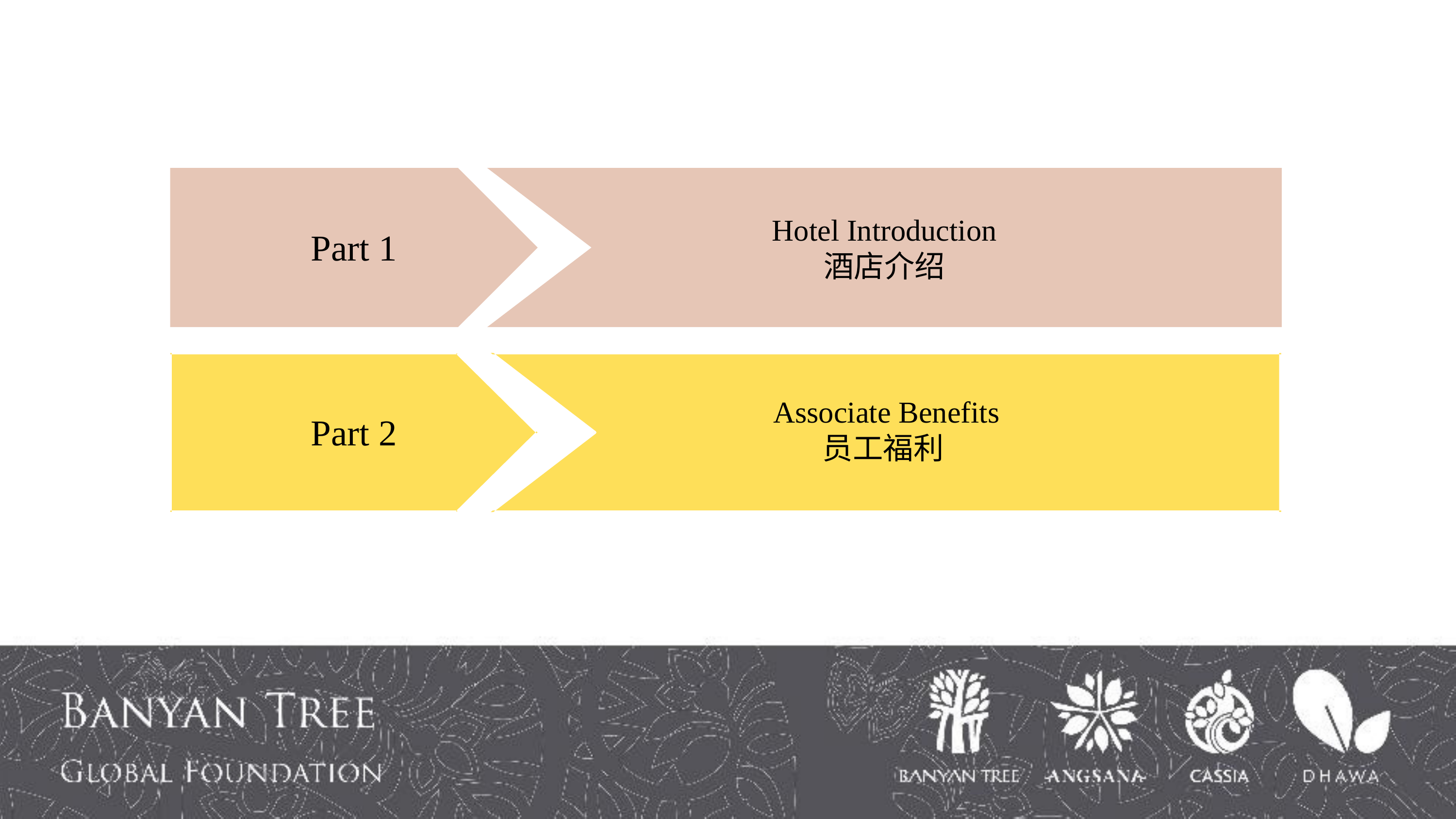

Part 1

Hotel Introduction
酒店介绍
Associate Benefits
员工福利

Part 2